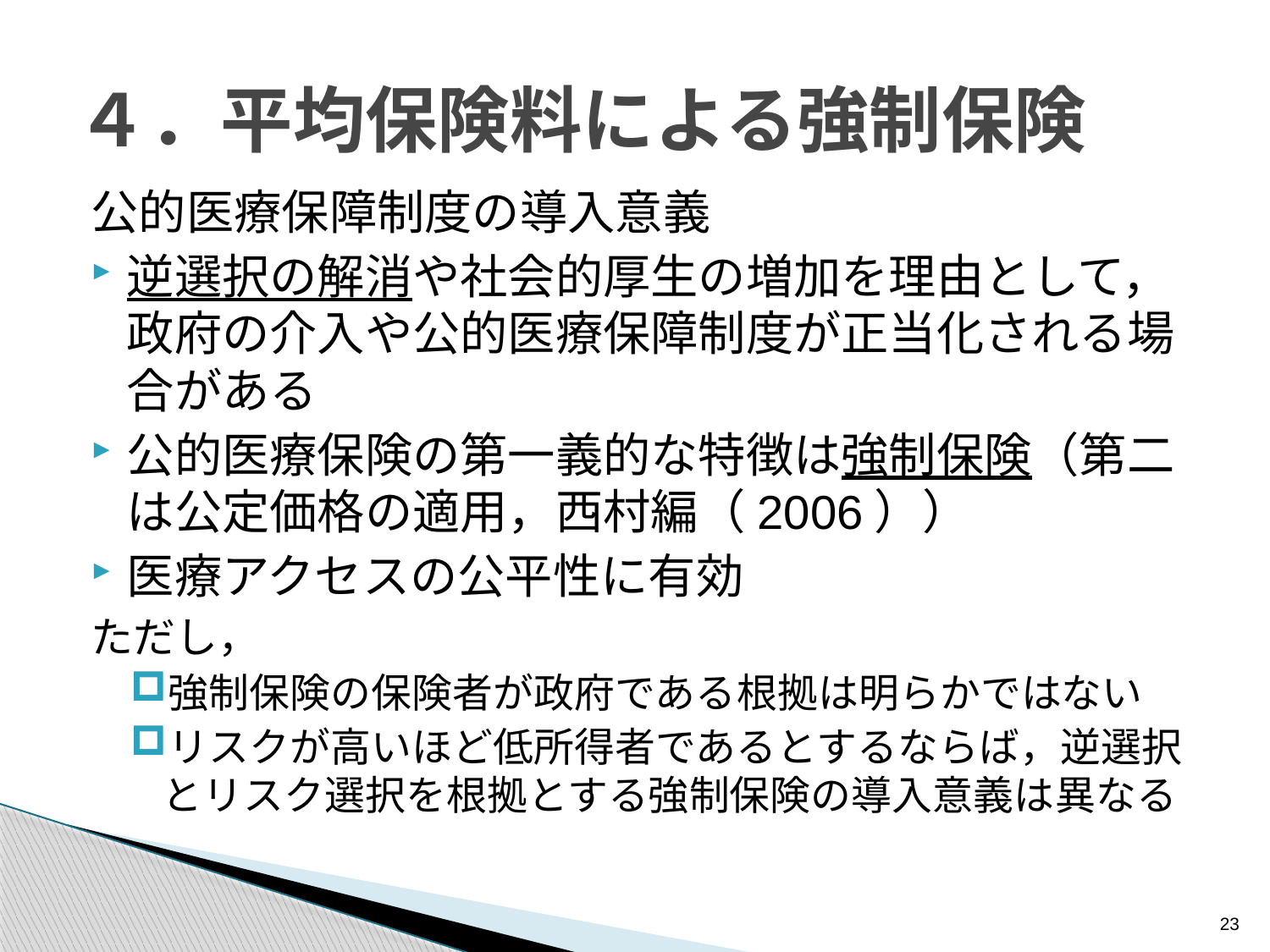

# ４．平均保険料による強制保険
公的医療保障制度の導入意義
逆選択の解消や社会的厚生の増加を理由として，政府の介入や公的医療保障制度が正当化される場合がある
公的医療保険の第一義的な特徴は強制保険（第二は公定価格の適用，西村編（2006））
医療アクセスの公平性に有効
ただし，
強制保険の保険者が政府である根拠は明らかではない
リスクが高いほど低所得者であるとするならば，逆選択とリスク選択を根拠とする強制保険の導入意義は異なる

23